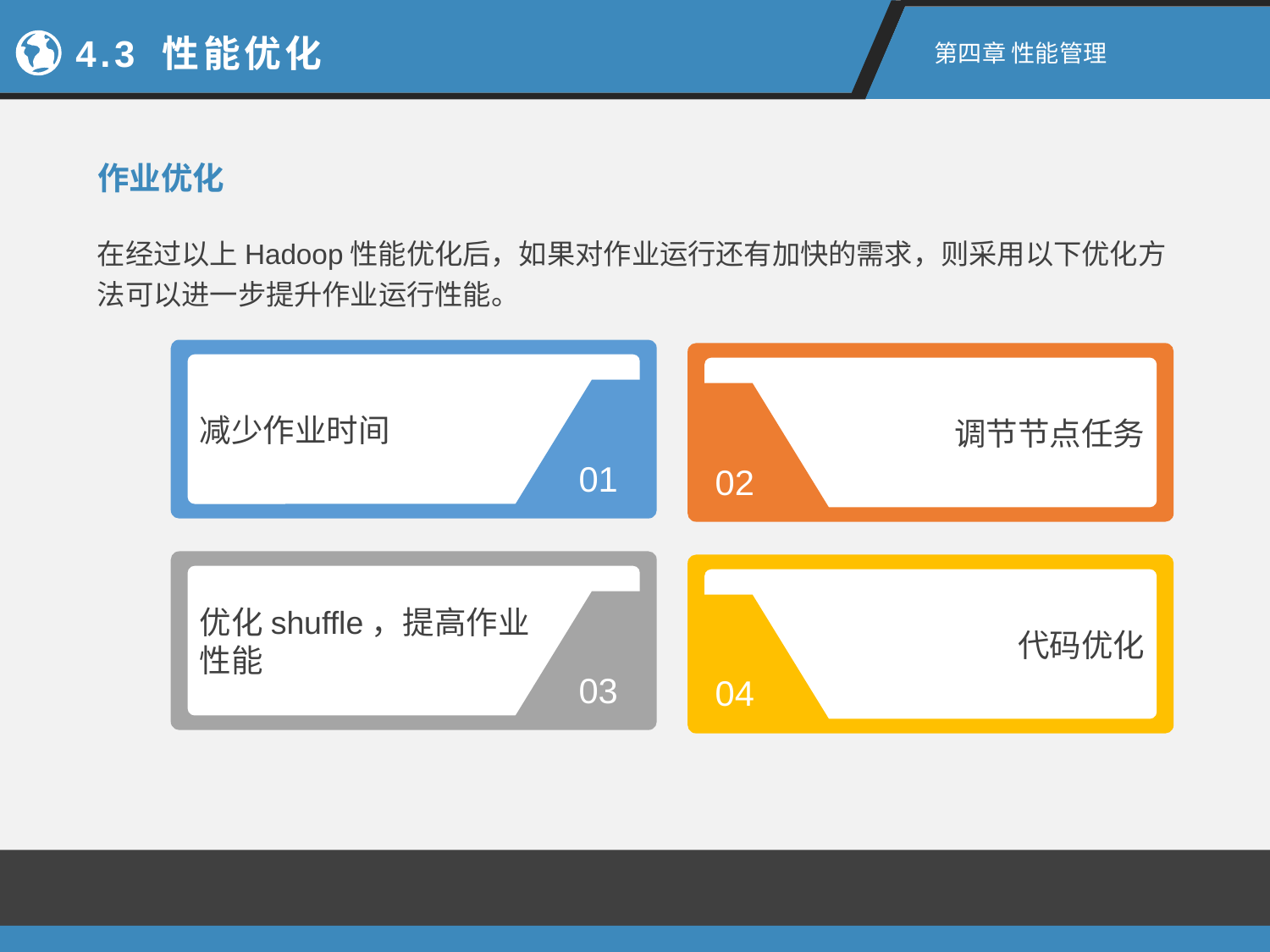

4.3 性能优化

第四章 性能管理
作业优化
在经过以上Hadoop性能优化后，如果对作业运行还有加快的需求，则采用以下优化方法可以进一步提升作业运行性能。

减少作业时间
01

调节节点任务
02

优化shuffle，提高作业
性能
03

代码优化
04